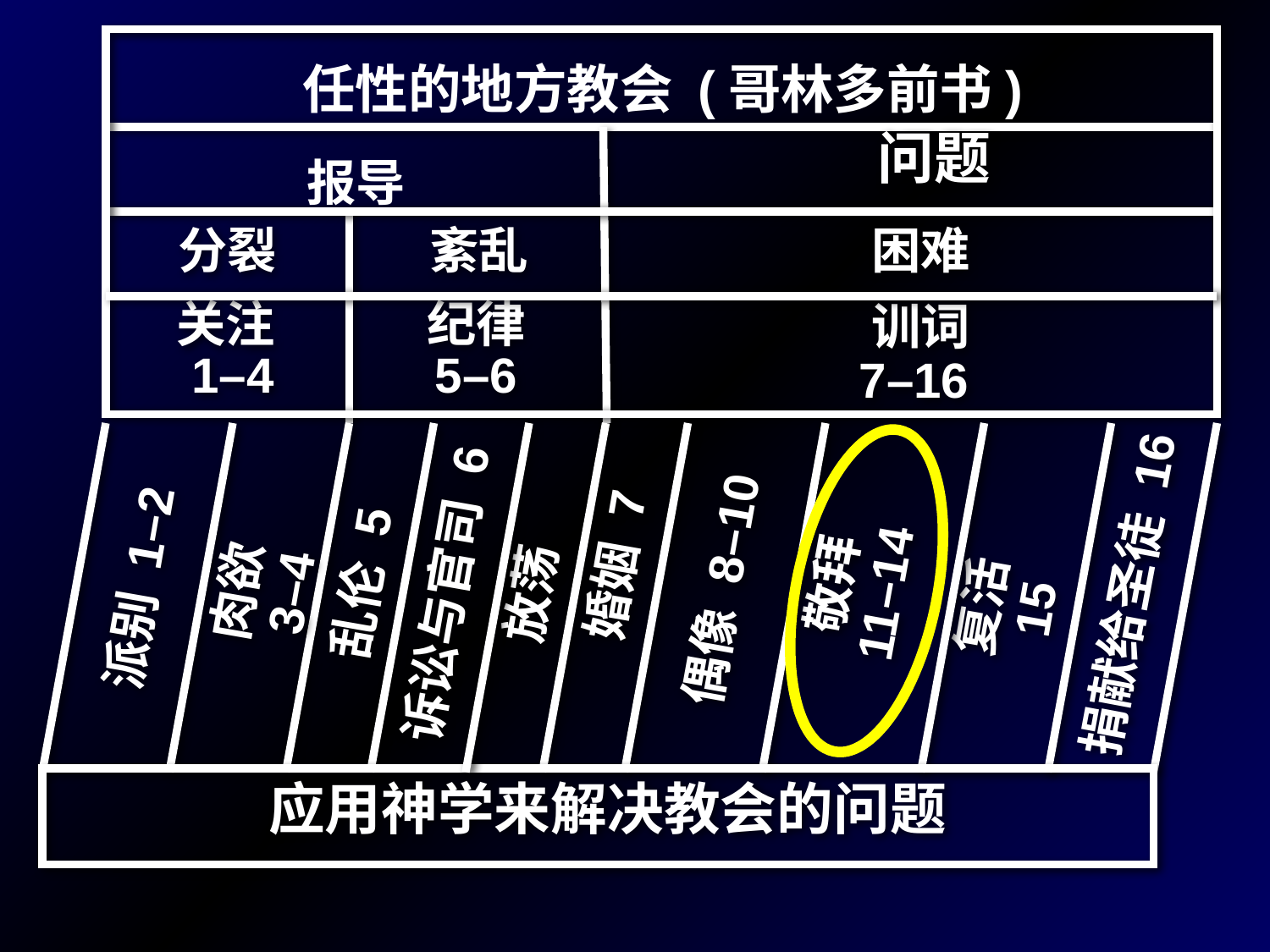

The Wayward Local Church
任性的地方教会 (哥林多前书)
 问题
报导
分裂
紊乱
困难
关注
1–4
纪律
5–6
训词
7–16

肉欲
3–4
敬拜
11–14
婚姻 7
复活
15
乱伦 5
派别 1–2
偶像 8–10
放荡
诉讼与官司 6
捐献给圣徒 16

应用神学来解决教会的问题